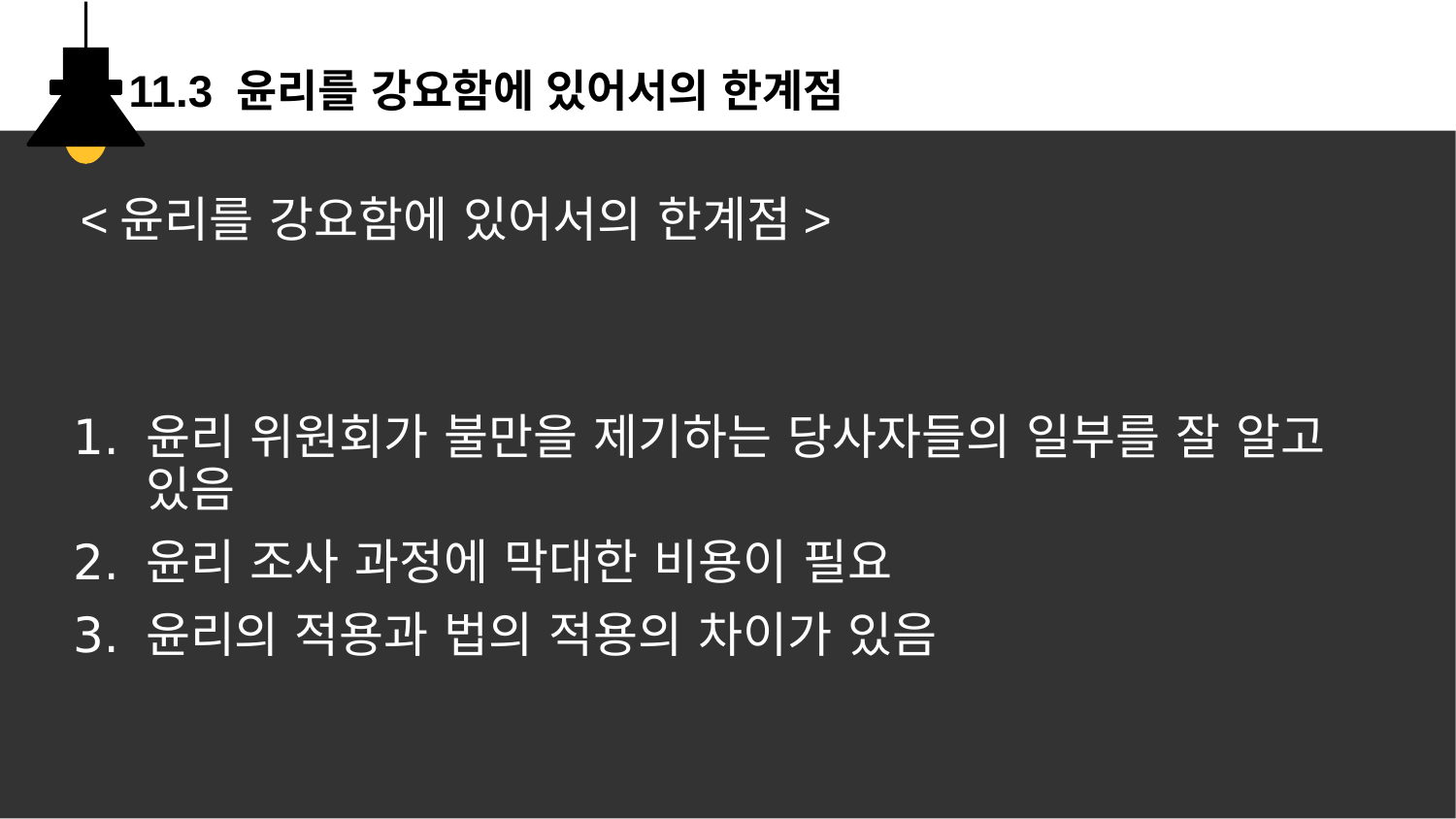

11.3 윤리를 강요함에 있어서의 한계점
# <윤리를 강요함에 있어서의 한계점>

윤리 위원회가 불만을 제기하는 당사자들의 일부를 잘 알고 있음
윤리 조사 과정에 막대한 비용이 필요
윤리의 적용과 법의 적용의 차이가 있음